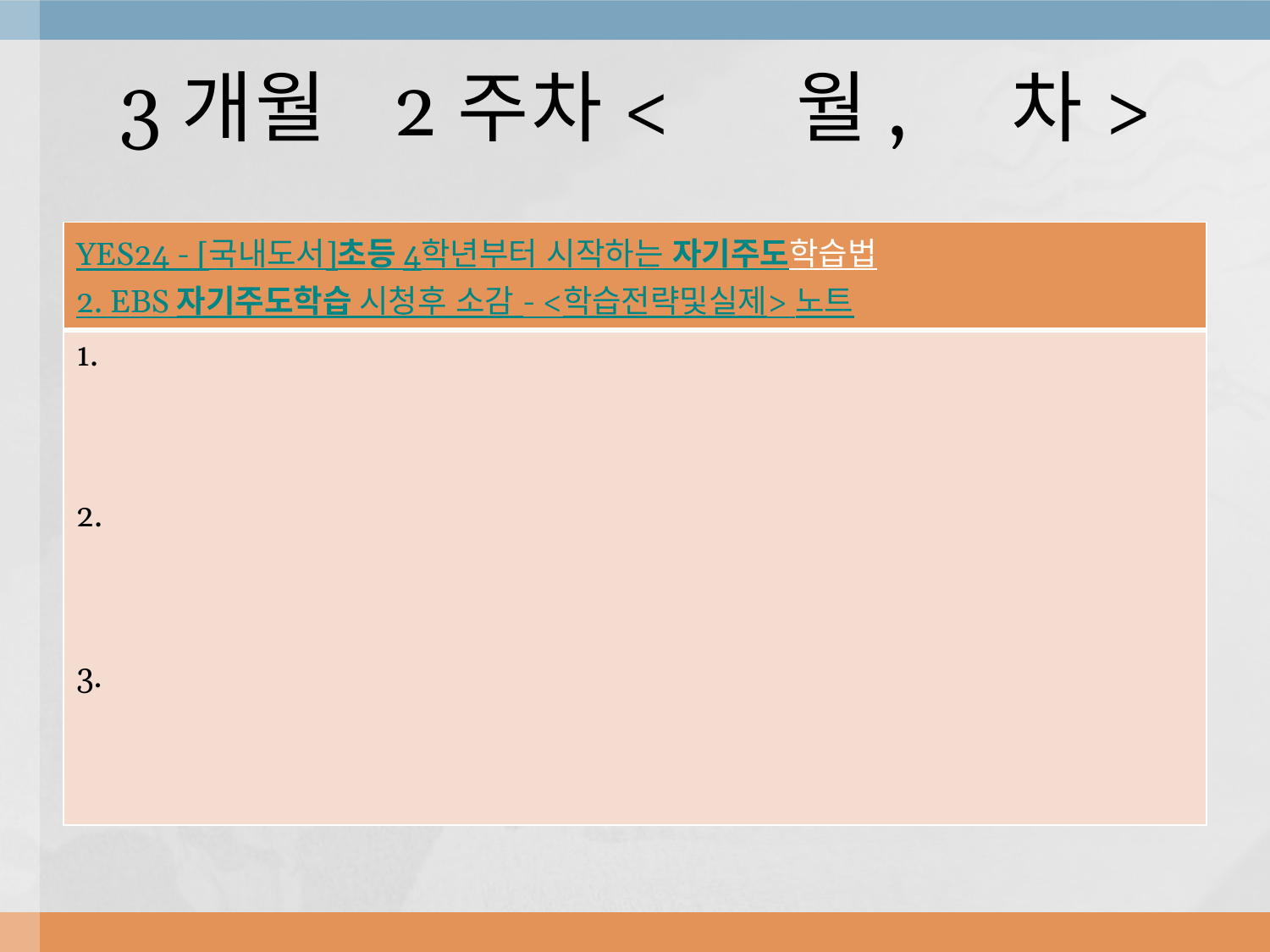

# 3개월  2주차<     월,    차>
| YES24 - [국내도서]초등 4학년부터 시작하는 자기주도학습법 2. EBS 자기주도학습 시청후 소감 - <학습전략및실제> 노트 |
| --- |
| 1. 2. 3. |